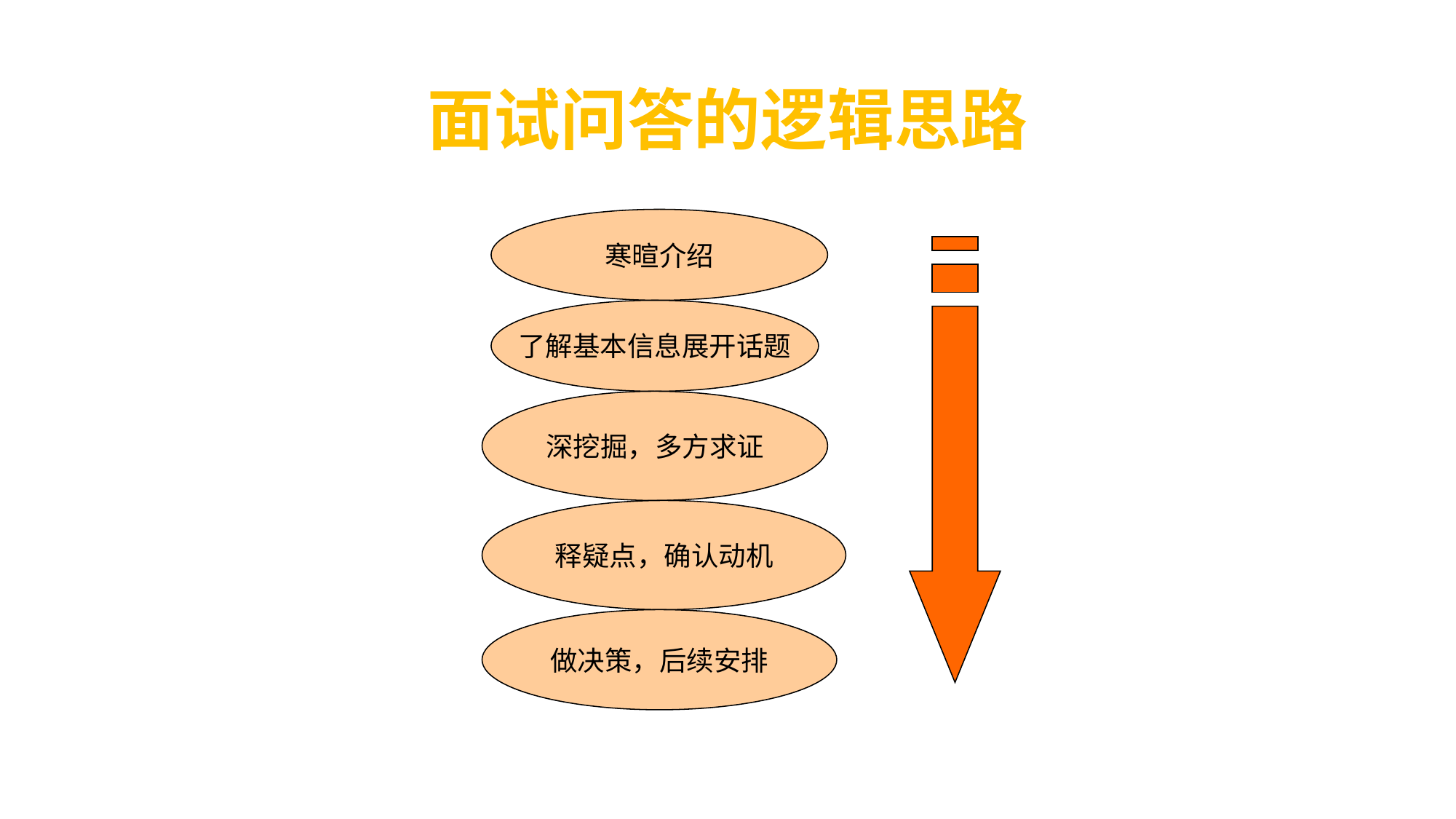

# 面试问答的逻辑思路
寒暄介绍
了解基本信息展开话题
深挖掘，多方求证

释疑点，确认动机
做决策，后续安排